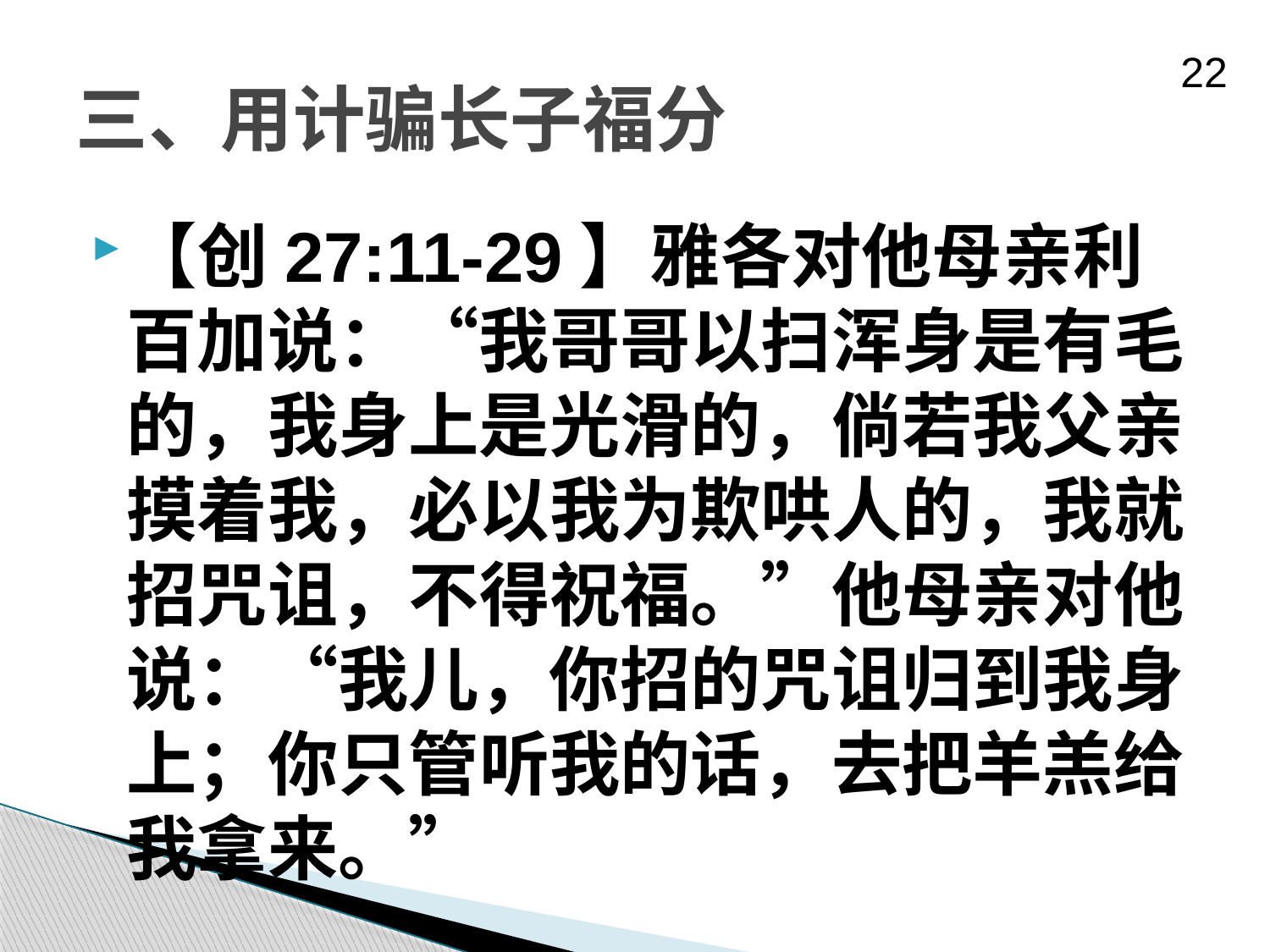

22
# 三、用计骗长子福分
【创27:11-29】雅各对他母亲利百加说：“我哥哥以扫浑身是有毛的，我身上是光滑的，倘若我父亲摸着我，必以我为欺哄人的，我就招咒诅，不得祝福。”他母亲对他说：“我儿，你招的咒诅归到我身上；你只管听我的话，去把羊羔给我拿来。”